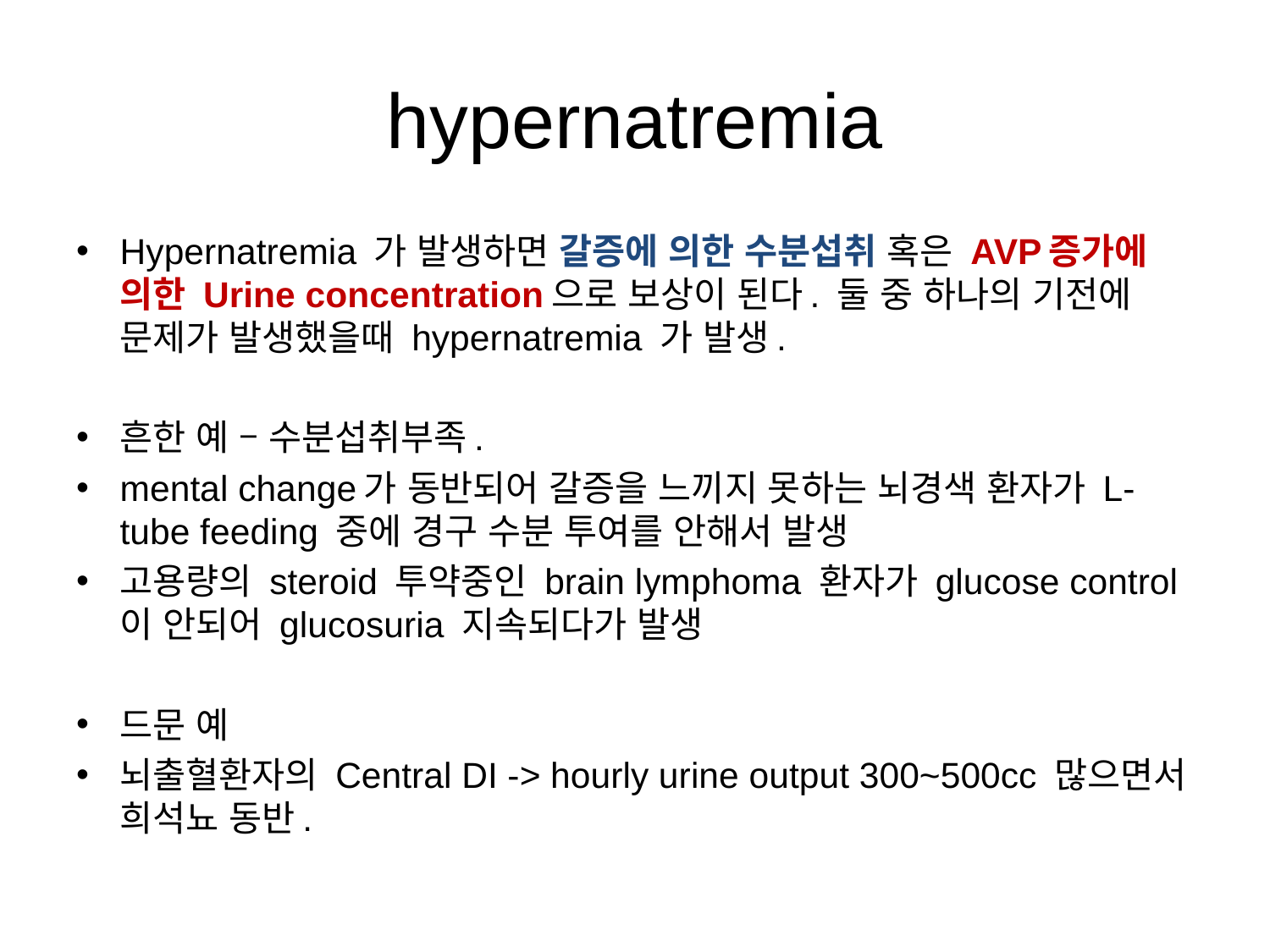

# hypernatremia
Hypernatremia 가 발생하면 갈증에 의한 수분섭취 혹은 AVP증가에 의한 Urine concentration으로 보상이 된다. 둘 중 하나의 기전에 문제가 발생했을때 hypernatremia 가 발생.

흔한 예 – 수분섭취부족.
mental change가 동반되어 갈증을 느끼지 못하는 뇌경색 환자가 L-tube feeding 중에 경구 수분 투여를 안해서 발생
고용량의 steroid 투약중인 brain lymphoma 환자가 glucose control이 안되어 glucosuria 지속되다가 발생

드문 예
뇌출혈환자의 Central DI -> hourly urine output 300~500cc 많으면서 희석뇨 동반.